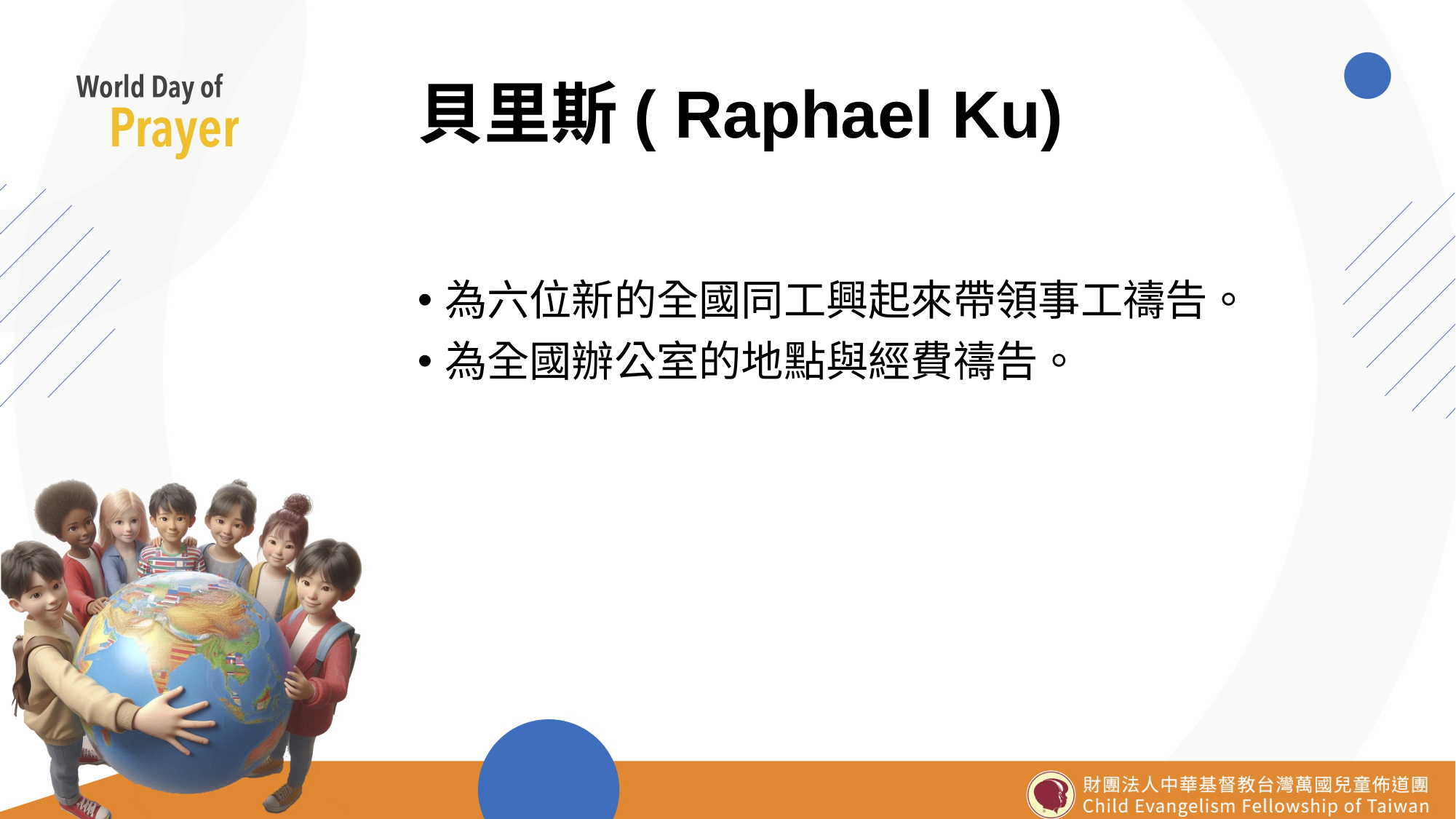

# 貝里斯( Raphael Ku)
為六位新的全國同工興起來帶領事工禱告。
為全國辦公室的地點與經費禱告。